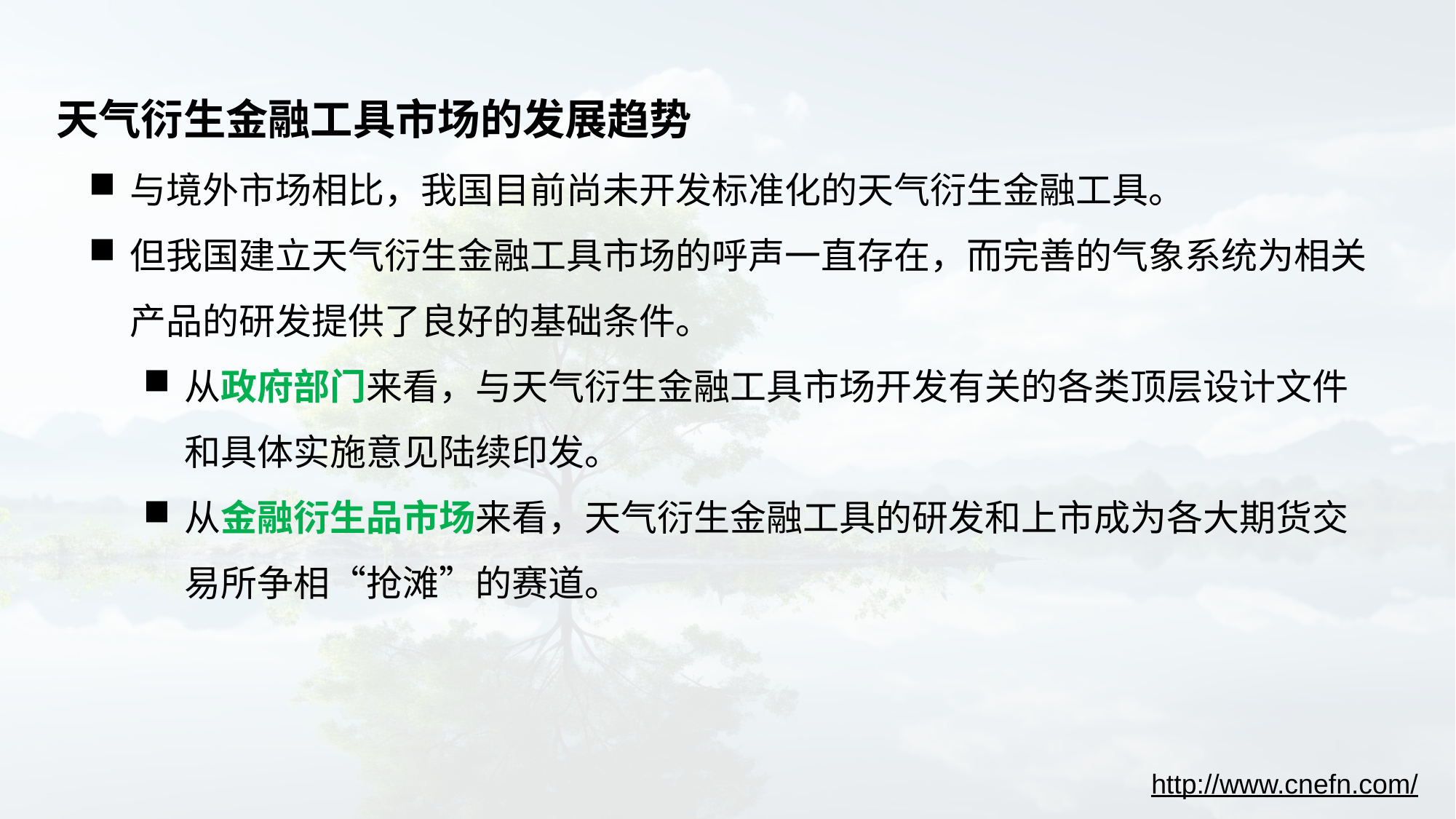

# 天气衍生金融工具市场的发展趋势
与境外市场相比，我国目前尚未开发标准化的天气衍生金融工具。
但我国建立天气衍生金融工具市场的呼声一直存在，而完善的气象系统为相关产品的研发提供了良好的基础条件。
从政府部门来看，与天气衍生金融工具市场开发有关的各类顶层设计文件和具体实施意见陆续印发。
从金融衍生品市场来看，天气衍生金融工具的研发和上市成为各大期货交易所争相“抢滩”的赛道。